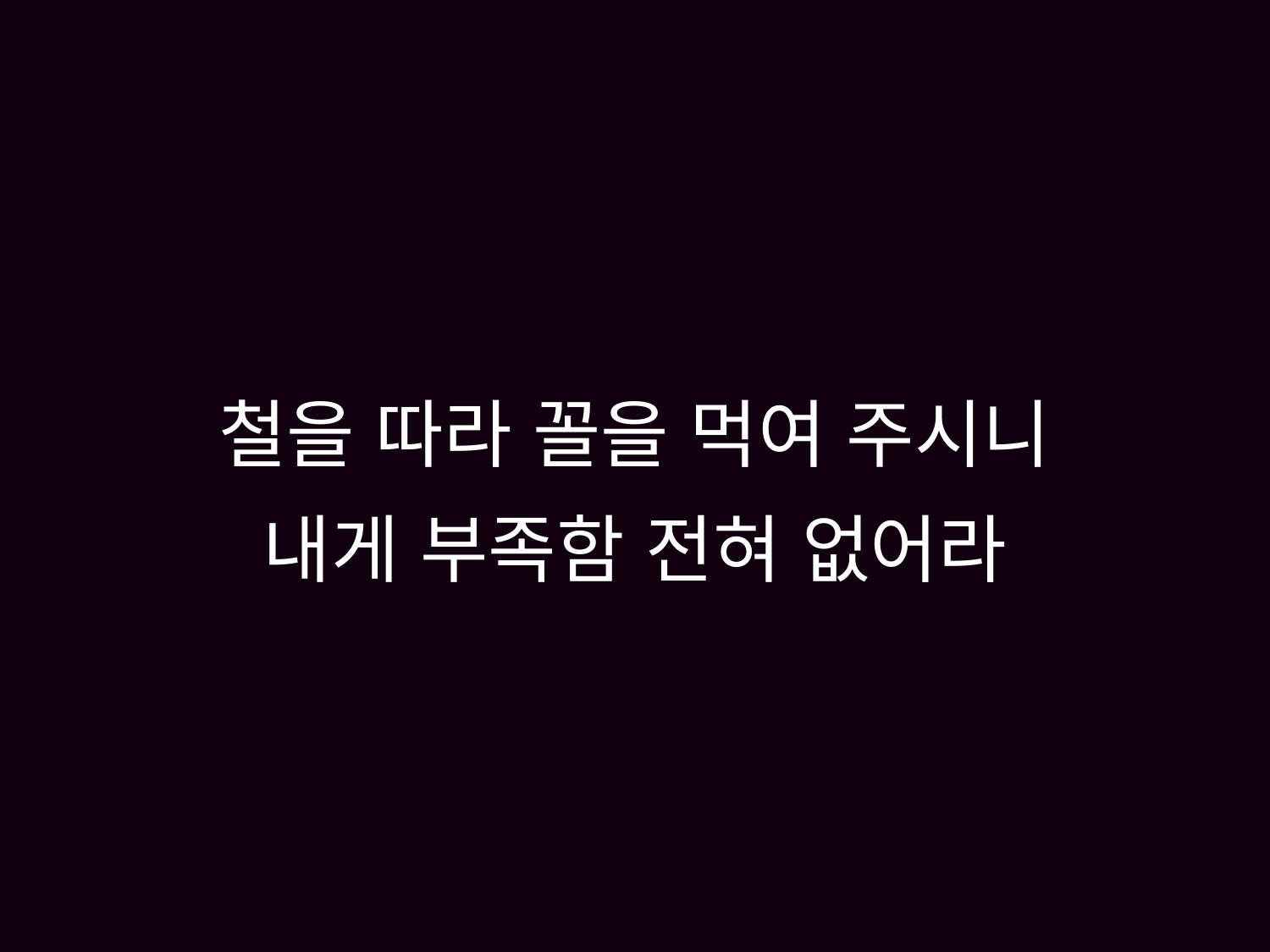

# 철을 따라 꼴을 먹여 주시니 내게 부족함 전혀 없어라